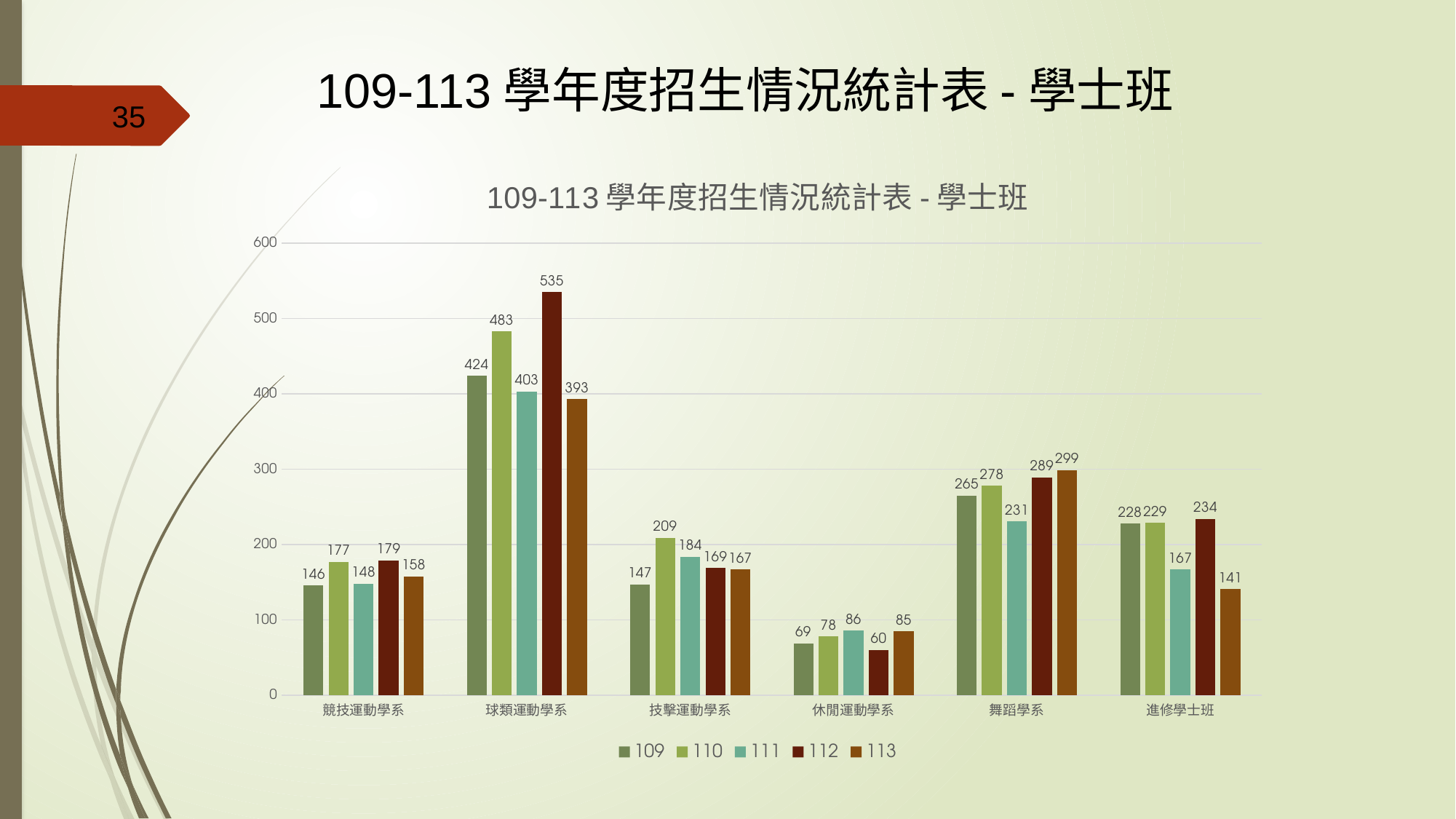

109-113學年度招生情況統計表-學士班
35

### Chart: 109-113學年度招生情況統計表-學士班

| Category | 109 | 110 | 111 | 112 | 113 |
|---|---|---|---|---|---|
| 競技運動學系 | 146.0 | 177.0 | 148.0 | 179.0 | 158.0 |
| 球類運動學系 | 424.0 | 483.0 | 403.0 | 535.0 | 393.0 |
| 技擊運動學系 | 147.0 | 209.0 | 184.0 | 169.0 | 167.0 |
| 休閒運動學系 | 69.0 | 78.0 | 86.0 | 60.0 | 85.0 |
| 舞蹈學系 | 265.0 | 278.0 | 231.0 | 289.0 | 299.0 |
| 進修學士班 | 228.0 | 229.0 | 167.0 | 234.0 | 141.0 |